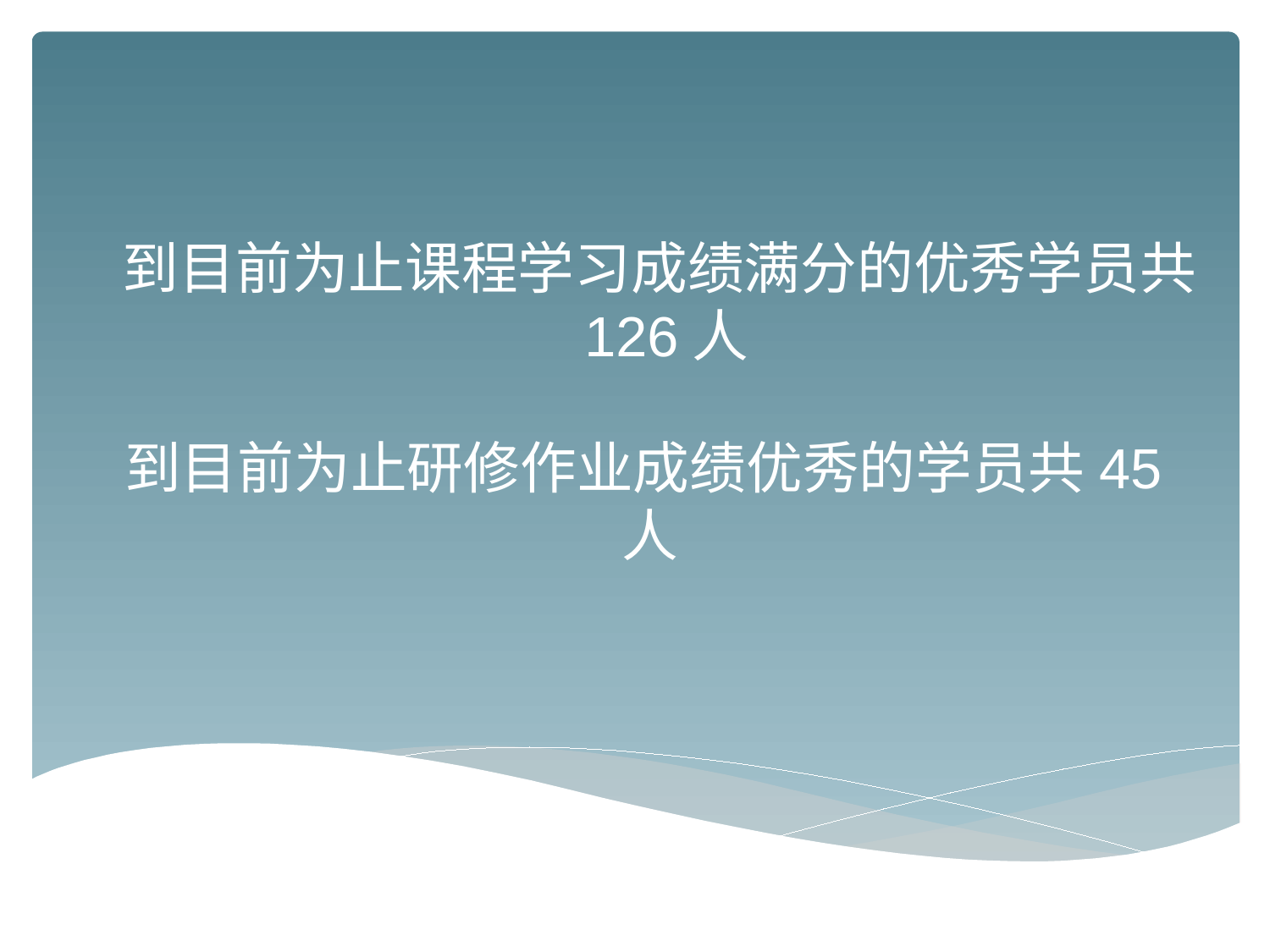

到目前为止课程学习成绩满分的优秀学员共126人
到目前为止研修作业成绩优秀的学员共45人